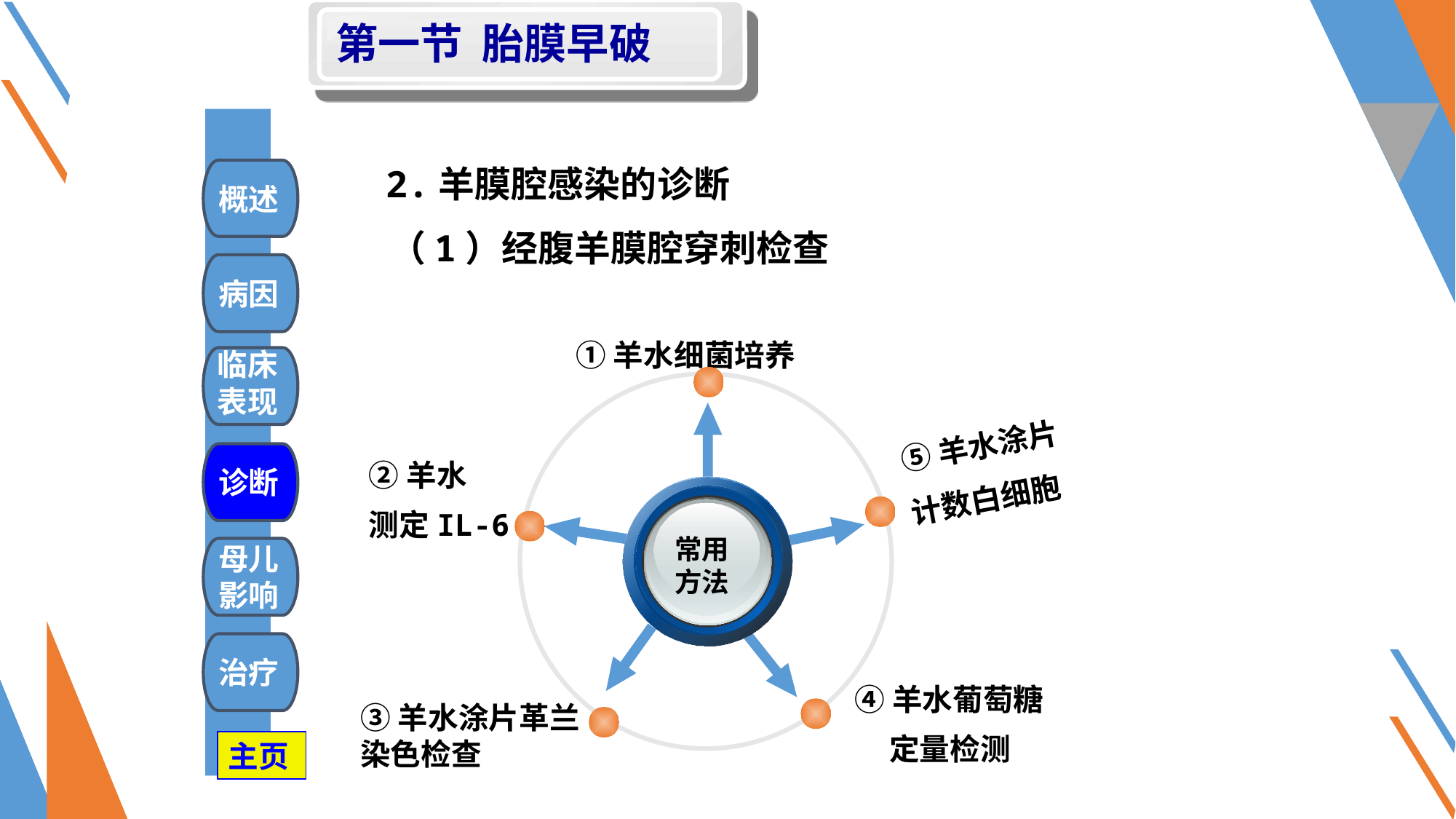

第一节  胎膜早破

#

 2.羊膜腔感染的诊断
  （1）经腹羊膜腔穿刺检查

概述

病因
①羊水细菌培养
临床
表现

⑤羊水涂片
计数白细胞

诊断
②羊水
测定IL-6

常用
方法
母儿
影响
治疗

④羊水葡萄糖
    定量检测
③羊水涂片革兰
染色检查

主页